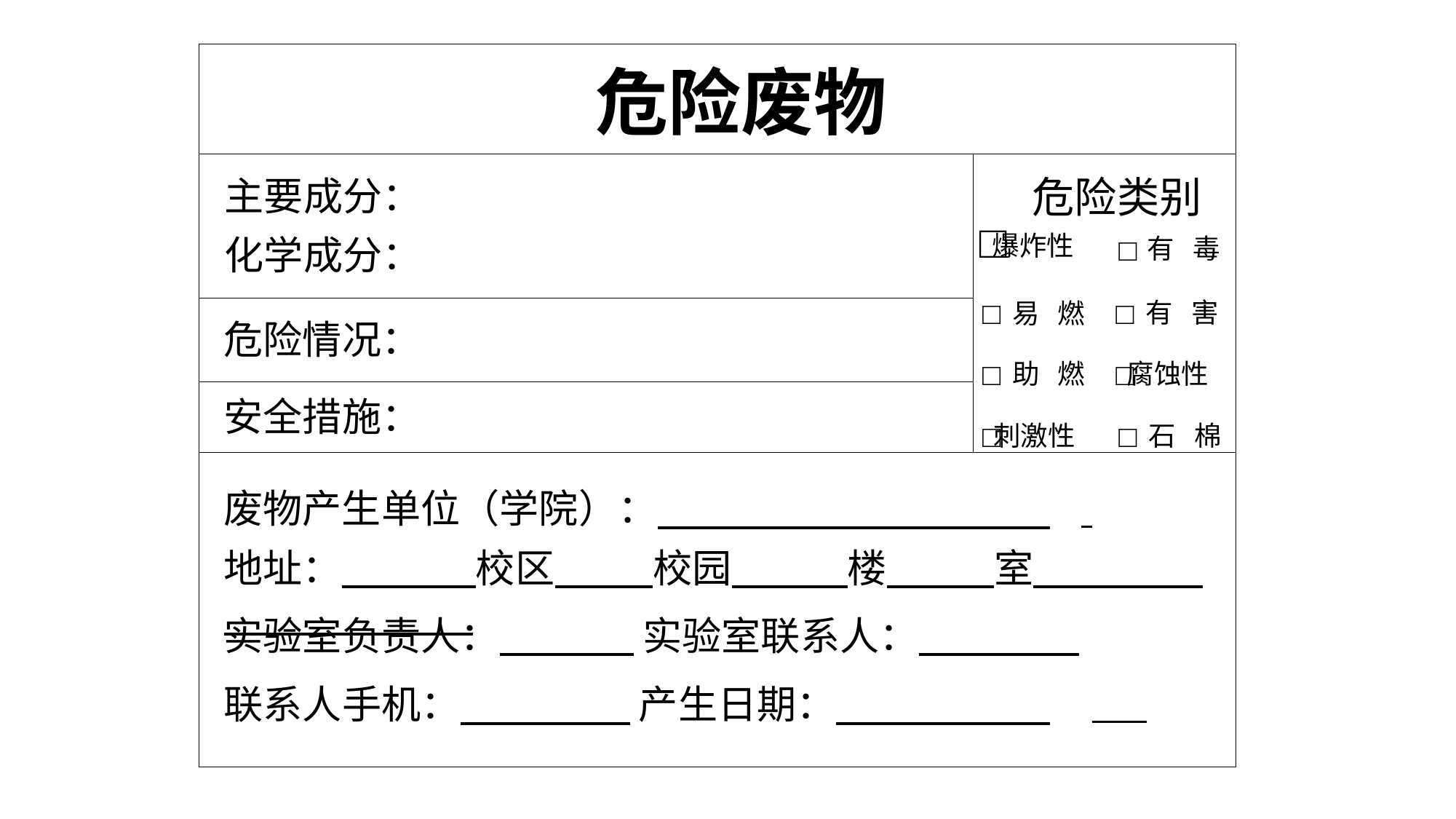

1
危险废物

1
危险类别
主要成分：
□
爆炸性

化学成分：
□
有   毒
□
□

有   害
易   燃

危险情况：
□
□
助   燃
腐蚀性

安全措施：
□
□
刺激性
石   棉

废物产生单位（学院）：                                            1
地址：               校区           校园             楼            室                                                1

实验室负责人：                实验室联系人：                  1

联系人手机：                    产生日期：                        1